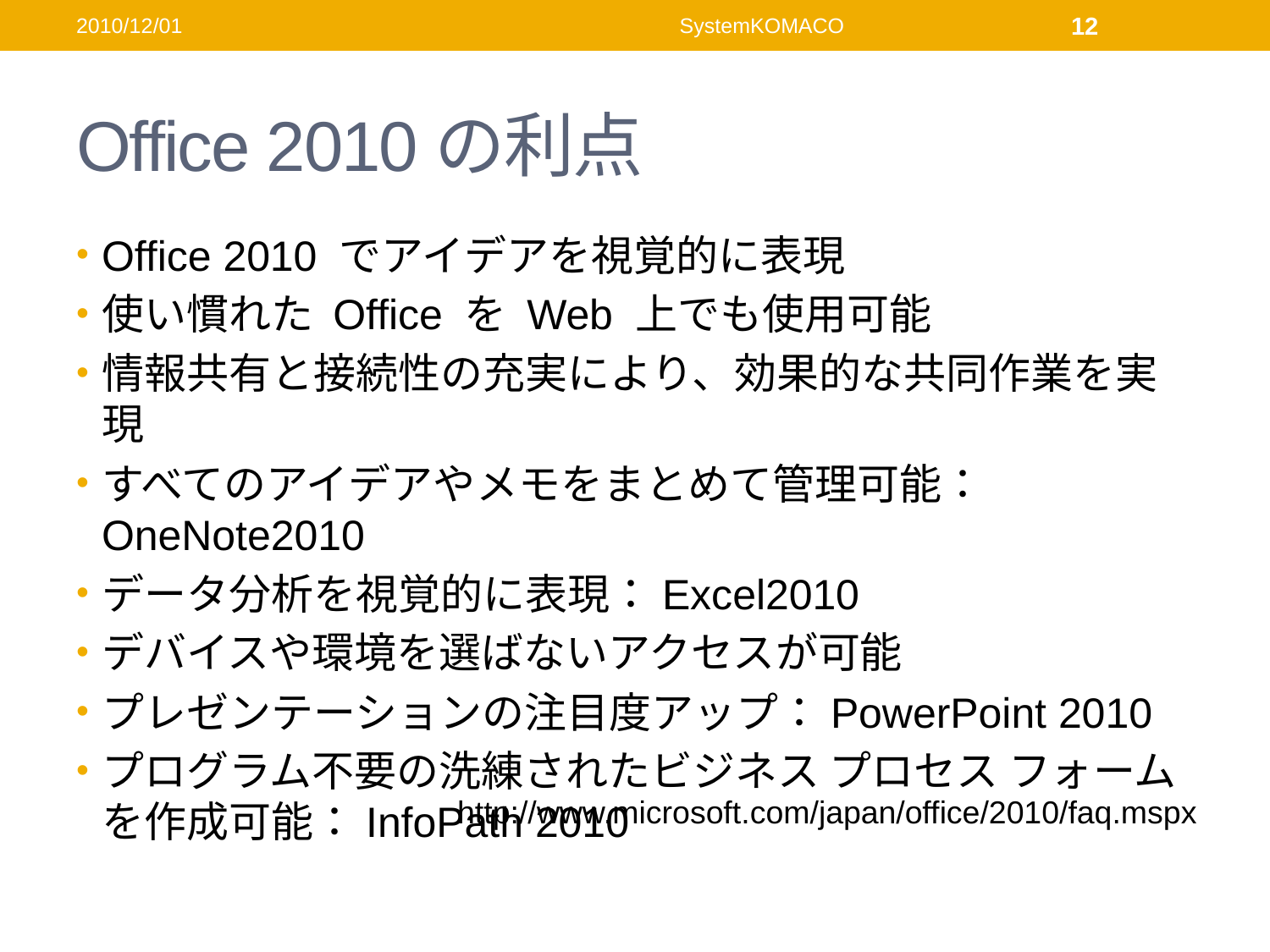

2010/12/01
SystemKOMACO
12
# Office 2010の利点
Office 2010 でアイデアを視覚的に表現
使い慣れた Office を Web 上でも使用可能
情報共有と接続性の充実により、効果的な共同作業を実現
すべてのアイデアやメモをまとめて管理可能：OneNote2010
データ分析を視覚的に表現：Excel2010
デバイスや環境を選ばないアクセスが可能
プレゼンテーションの注目度アップ：PowerPoint 2010
プログラム不要の洗練されたビジネス プロセス フォームを作成可能：InfoPath 2010
http://www.microsoft.com/japan/office/2010/faq.mspx